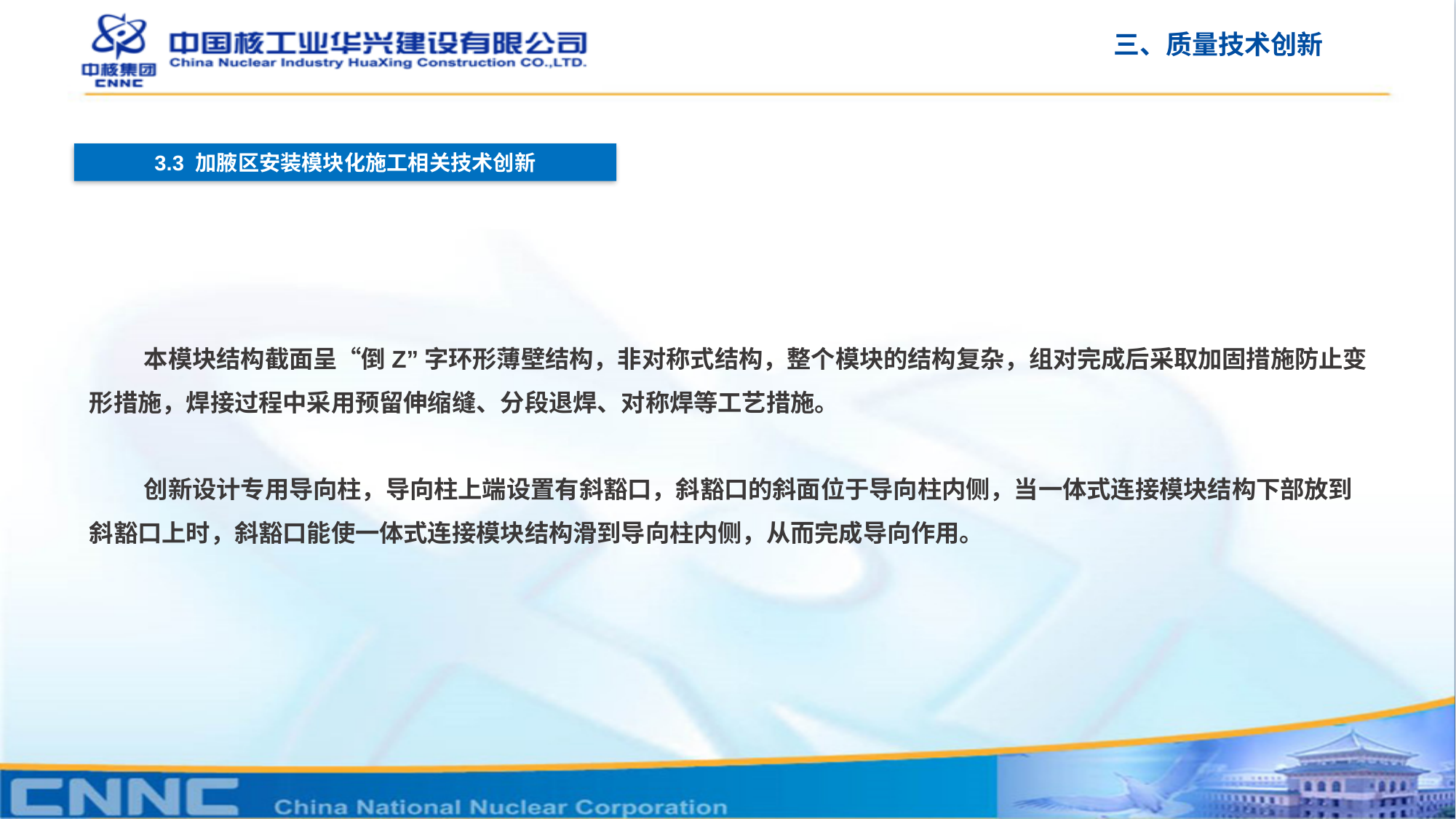

三、质量技术创新
3.3 加腋区安装模块化施工相关技术创新
本模块结构截面呈“倒Z”字环形薄壁结构，非对称式结构，整个模块的结构复杂，组对完成后采取加固措施防止变形措施，焊接过程中采用预留伸缩缝、分段退焊、对称焊等工艺措施。

创新设计专用导向柱，导向柱上端设置有斜豁口，斜豁口的斜面位于导向柱内侧，当一体式连接模块结构下部放到斜豁口上时，斜豁口能使一体式连接模块结构滑到导向柱内侧，从而完成导向作用。